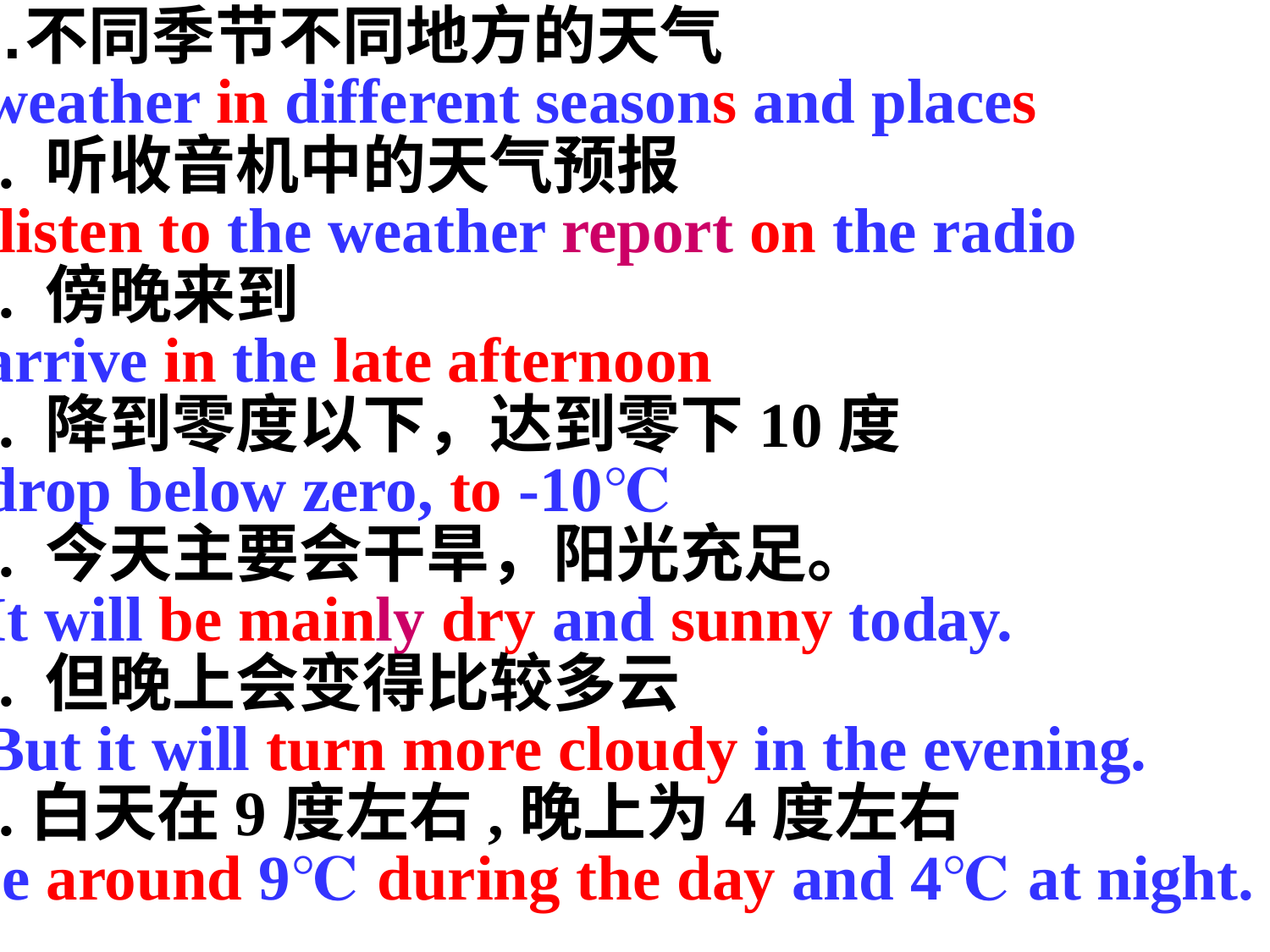

不同季节不同地方的天气
 weather in different seasons and places
2. 听收音机中的天气预报
  listen to the weather report on the radio
3. 傍晚来到
 arrive in the late afternoon
4. 降到零度以下，达到零下10度
 drop below zero, to -10℃
5. 今天主要会干旱，阳光充足。
 It will be mainly dry and sunny today.
6. 但晚上会变得比较多云
 But it will turn more cloudy in the evening.
7.白天在9度左右,晚上为4度左右
be around 9℃ during the day and 4℃ at night.